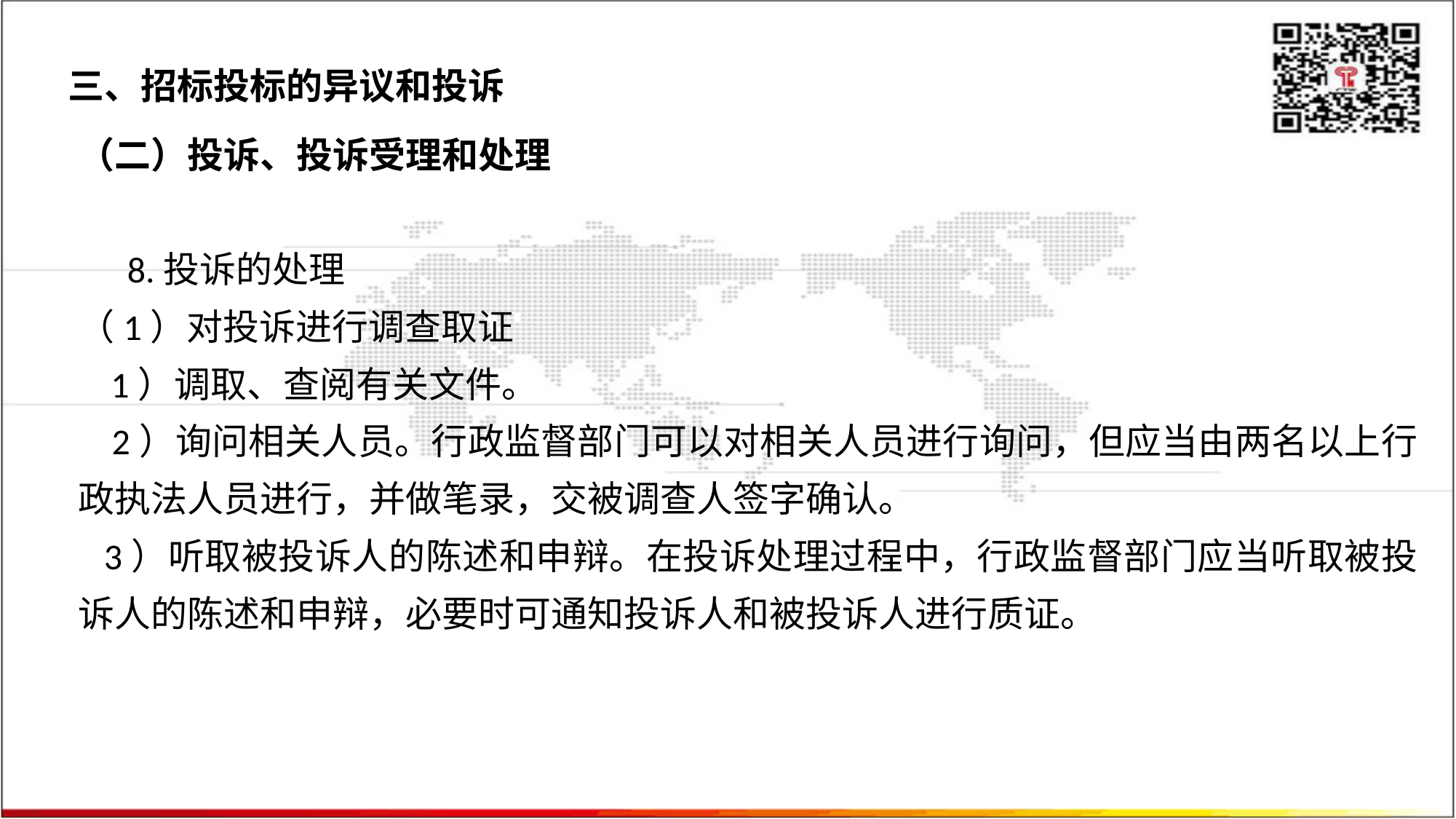

三、招标投标的异议和投诉
（二）投诉、投诉受理和处理

      8.投诉的处理
（1）对投诉进行调查取证
    1）调取、查阅有关文件。
    2）询问相关人员。行政监督部门可以对相关人员进行询问，但应当由两名以上行政执法人员进行，并做笔录，交被调查人签字确认。
   3）听取被投诉人的陈述和申辩。在投诉处理过程中，行政监督部门应当听取被投诉人的陈述和申辩，必要时可通知投诉人和被投诉人进行质证。